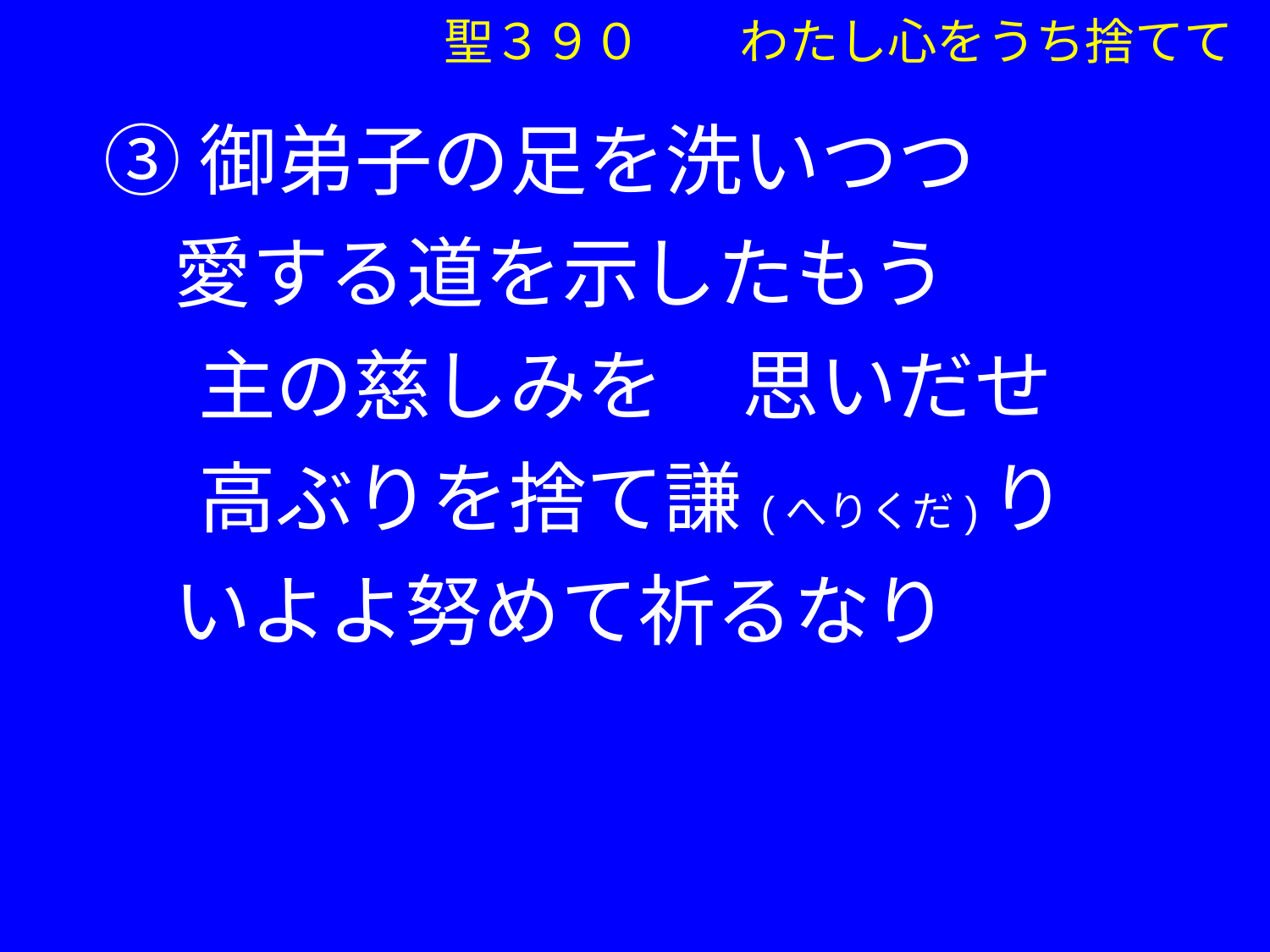

③御弟子の足を洗いつつ
   愛する道を示したもう
　 主の慈しみを　思いだせ
　 高ぶりを捨て謙(へりくだ)り
   いよよ努めて祈るなり

聖３９０　　わたし心をうち捨てて